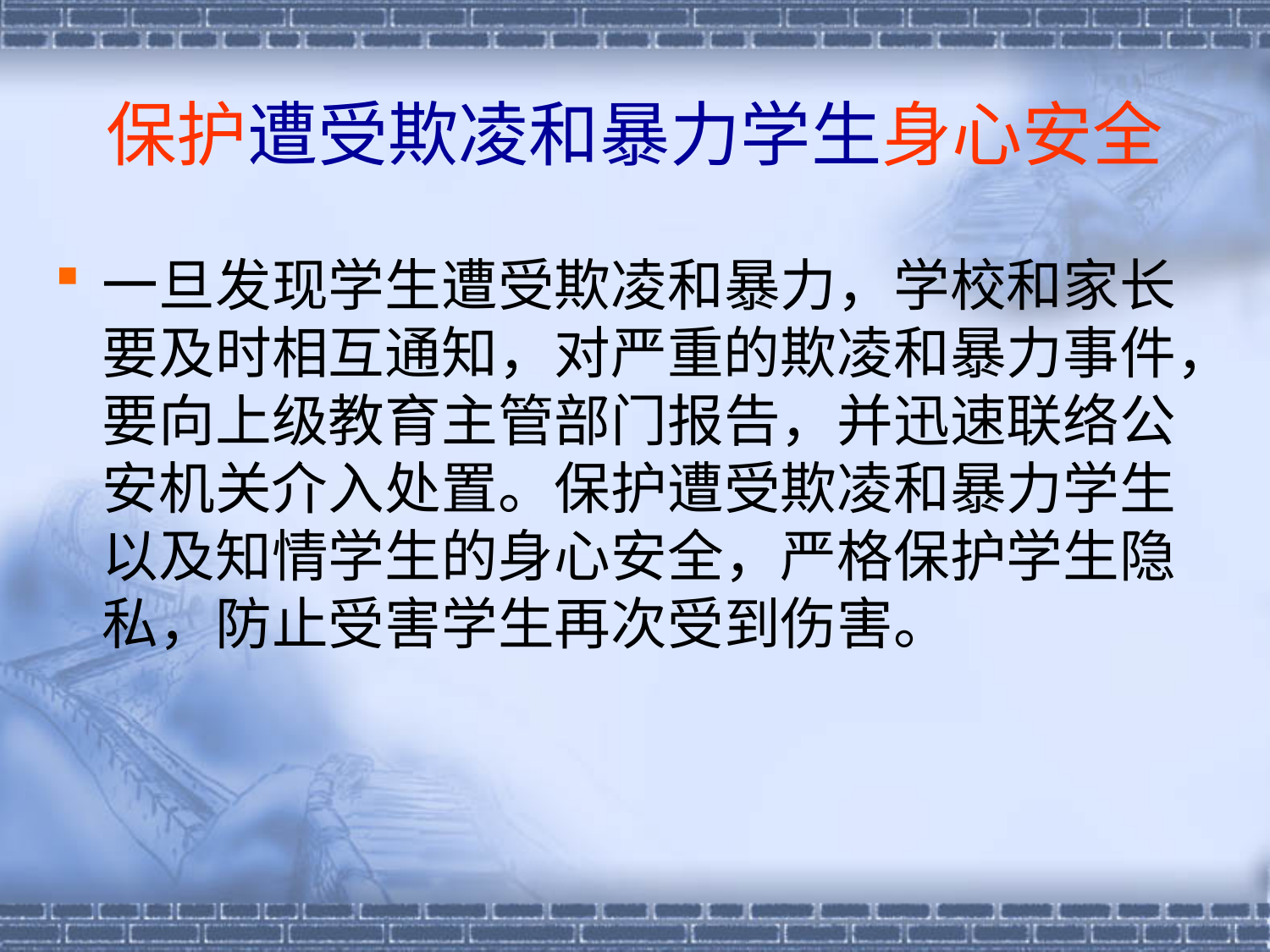

# 保护遭受欺凌和暴力学生身心安全
一旦发现学生遭受欺凌和暴力，学校和家长要及时相互通知，对严重的欺凌和暴力事件，要向上级教育主管部门报告，并迅速联络公安机关介入处置。保护遭受欺凌和暴力学生以及知情学生的身心安全，严格保护学生隐私，防止受害学生再次受到伤害。